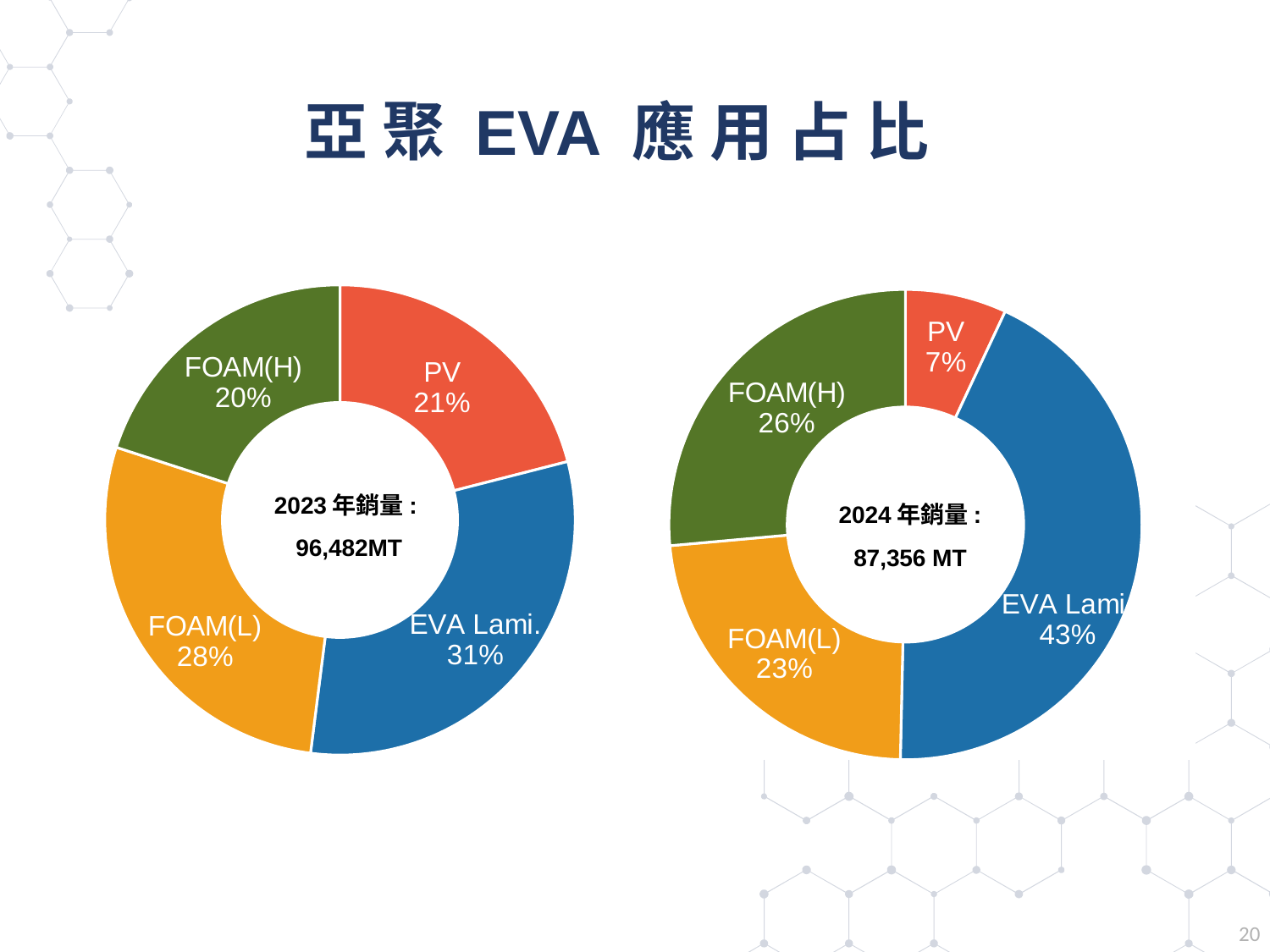

### Chart

| Category | EVA |
|---|---|
| PV | 20261.0 |
| EVA Lami. | 29909.0 |
| FOAM(L) | 27015.0 |
| FOAM(H) | 19296.0 |
2023年銷量:
 96,482MT
# 亞 聚 EVA 應 用 占 比

### Chart

| Category | EVA |
|---|---|
| PV | 6067.0 |
| EVA Lami. | 37979.0 |
| FOAM(L) | 20320.0 |
| FOAM(H) | 23126.0 |
2024年銷量: 87,356 MT
20